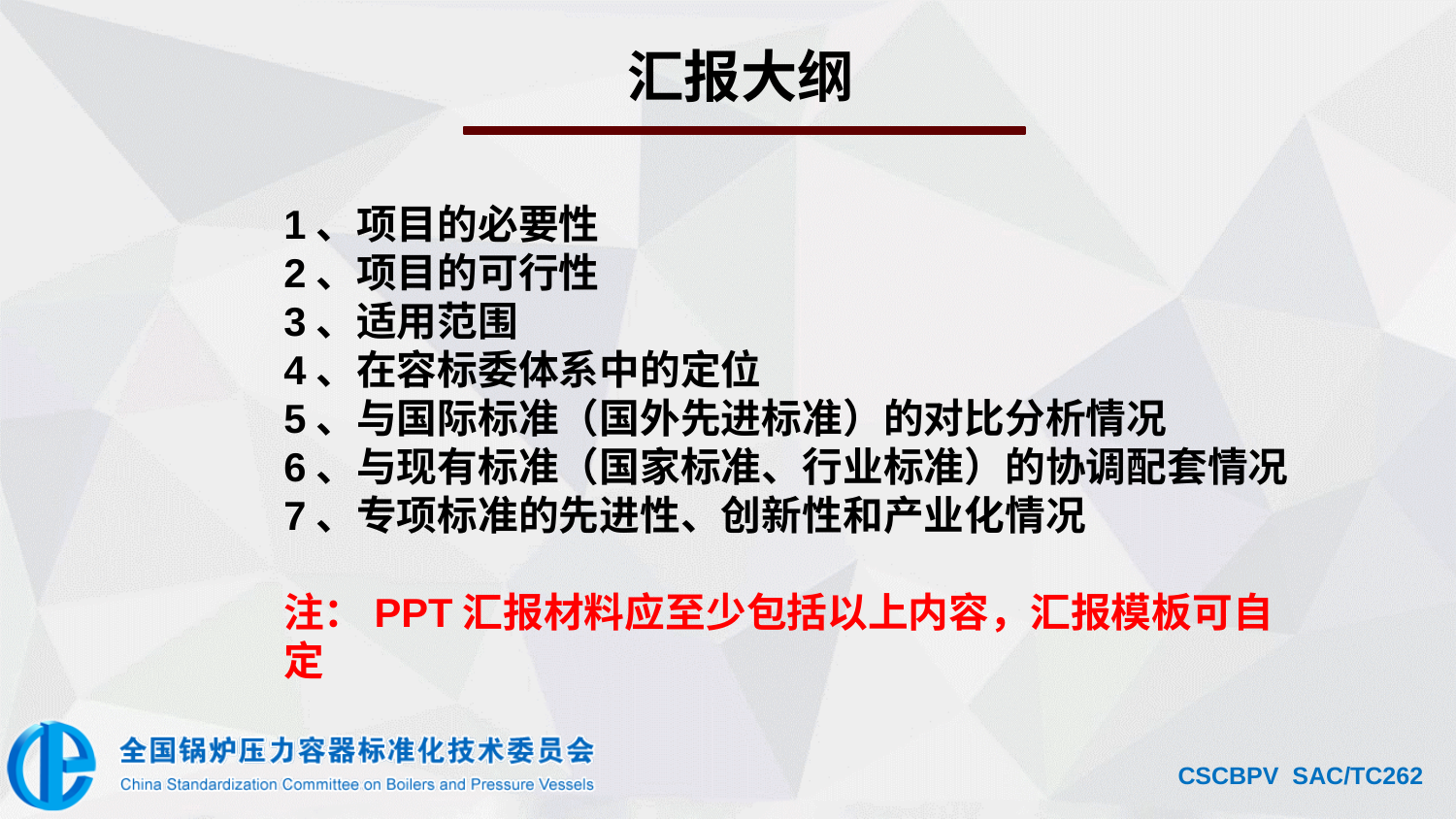

汇报大纲

1、项目的必要性
2、项目的可行性
3、适用范围
4、在容标委体系中的定位
5、与国际标准（国外先进标准）的对比分析情况
6、与现有标准（国家标准、行业标准）的协调配套情况
7、专项标准的先进性、创新性和产业化情况

注：PPT汇报材料应至少包括以上内容，汇报模板可自定